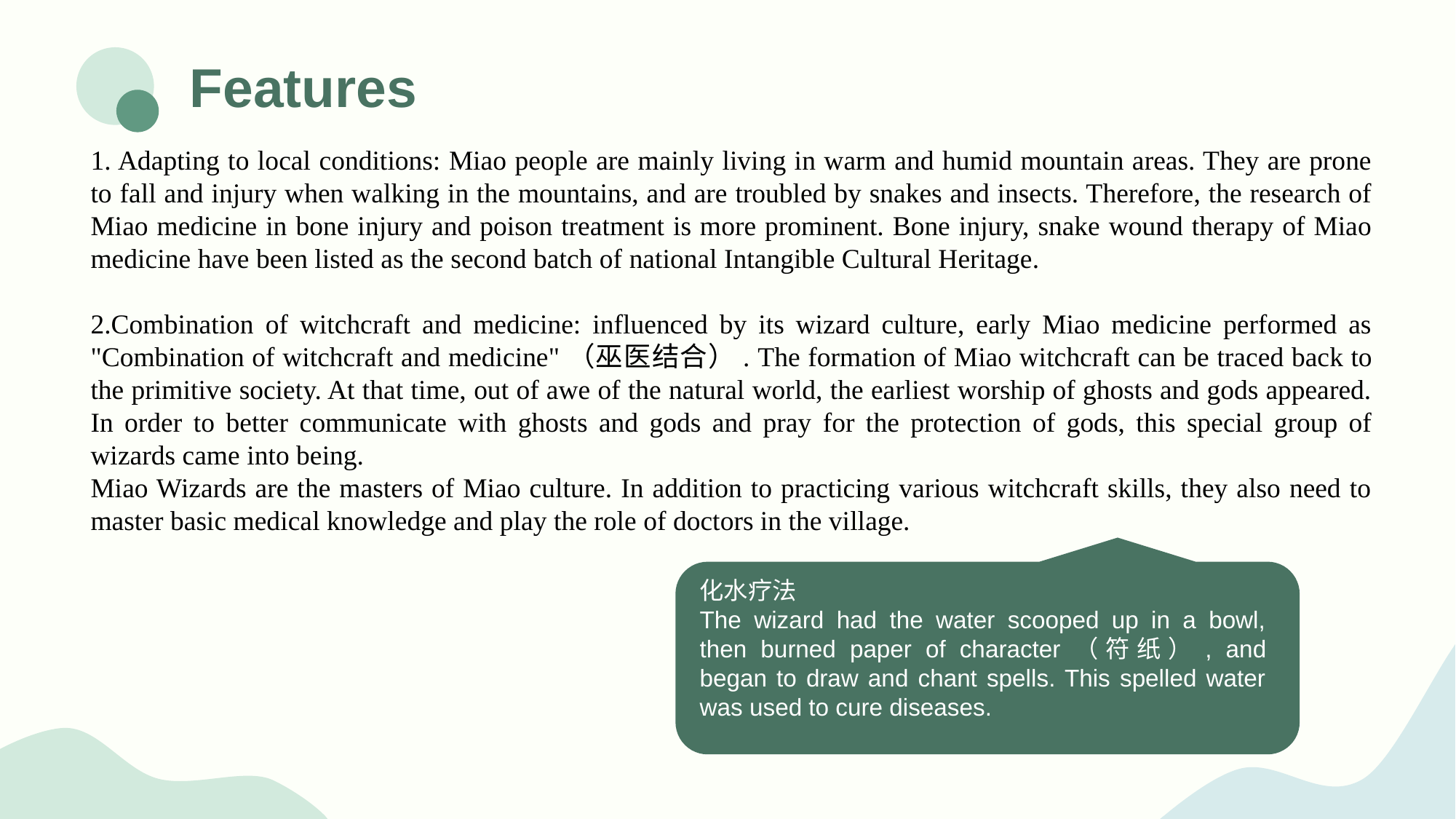

# Features
1. Adapting to local conditions: Miao people are mainly living in warm and humid mountain areas. They are prone to fall and injury when walking in the mountains, and are troubled by snakes and insects. Therefore, the research of Miao medicine in bone injury and poison treatment is more prominent. Bone injury, snake wound therapy of Miao medicine have been listed as the second batch of national Intangible Cultural Heritage.

2.Combination of witchcraft and medicine: influenced by its wizard culture, early Miao medicine performed as "Combination of witchcraft and medicine"（巫医结合）. The formation of Miao witchcraft can be traced back to the primitive society. At that time, out of awe of the natural world, the earliest worship of ghosts and gods appeared. In order to better communicate with ghosts and gods and pray for the protection of gods, this special group of wizards came into being.
Miao Wizards are the masters of Miao culture. In addition to practicing various witchcraft skills, they also need to master basic medical knowledge and play the role of doctors in the village.

化水疗法
The wizard had the water scooped up in a bowl, then burned paper of character（符纸）, and began to draw and chant spells. This spelled water was used to cure diseases.